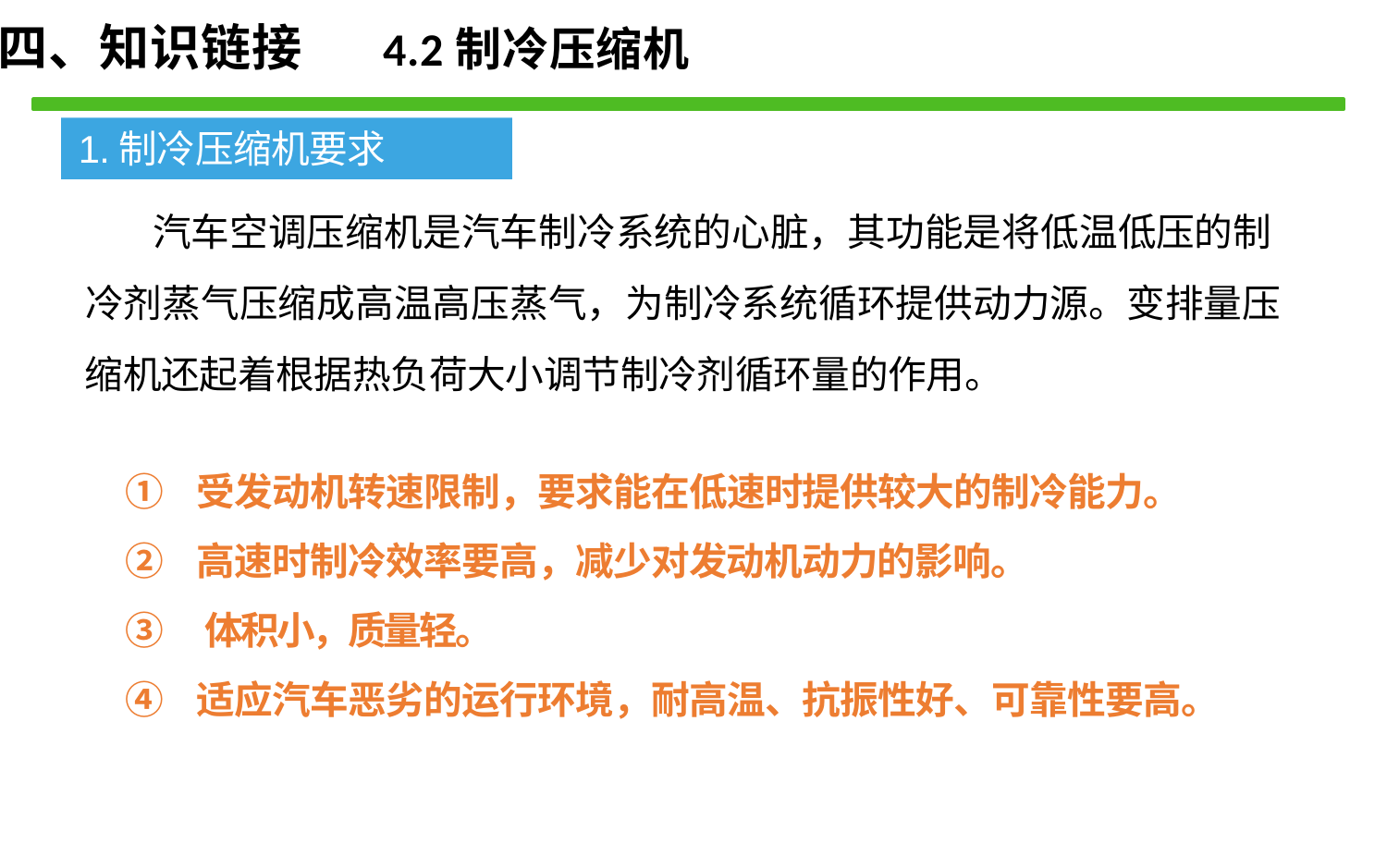

四、知识链接     4.2制冷压缩机

1.制冷压缩机要求

汽车空调压缩机是汽车制冷系统的心脏，其功能是将低温低压的制
冷剂蒸气压缩成高温高压蒸气，为制冷系统循环提供动力源。变排量压 缩机还起着根据热负荷大小调节制冷剂循环量的作用。

①   受发动机转速限制，要求能在低速时提供较大的制冷能力。
②   高速时制冷效率要高，减少对发动机动力的影响。
③   体积小，质量轻。

④   适应汽车恶劣的运行环境，耐高温、抗振性好、可靠性要高。